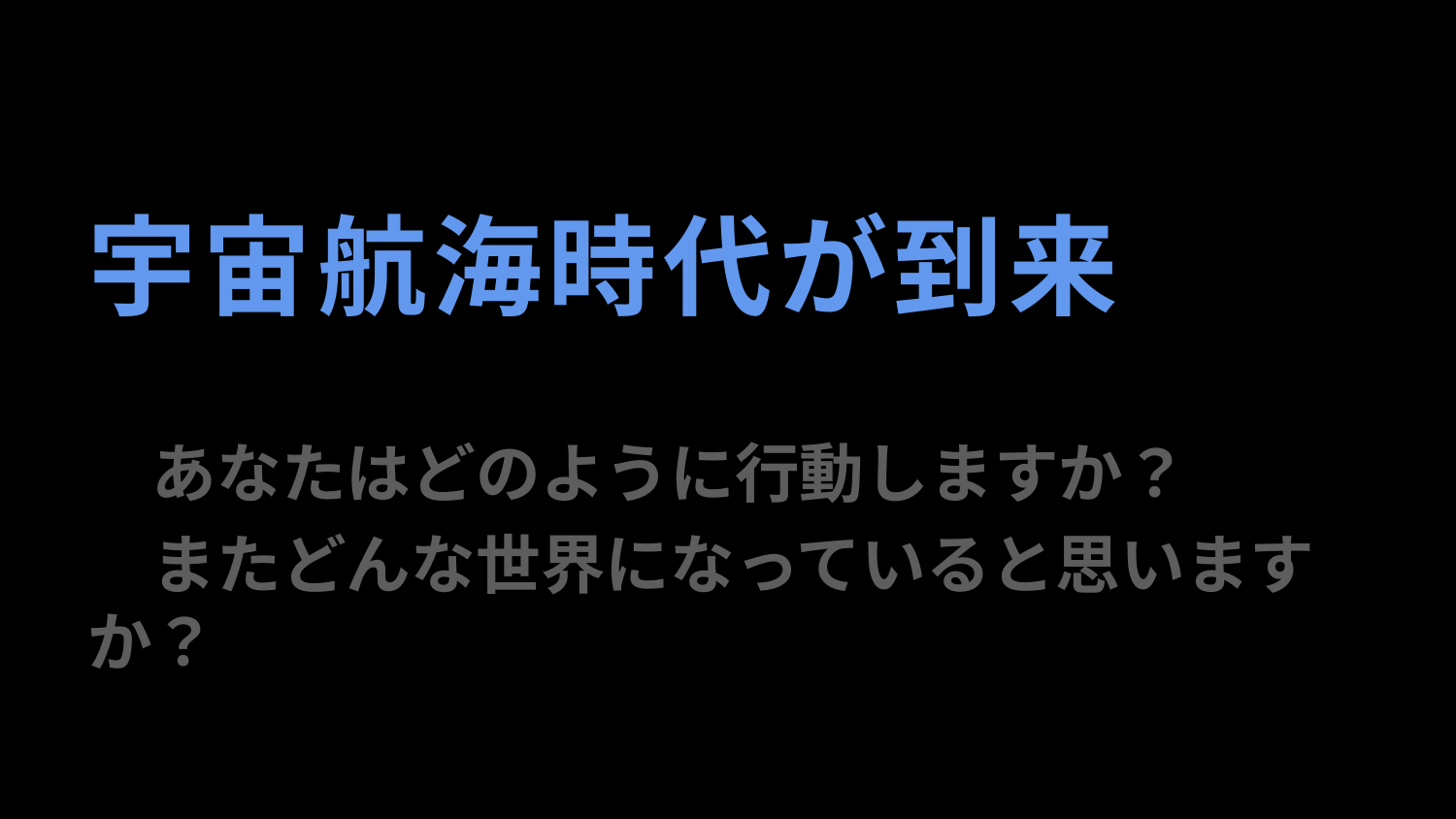

宇宙航海時代が到来

　あなたはどのように行動しますか？
　またどんな世界になっていると思いますか？